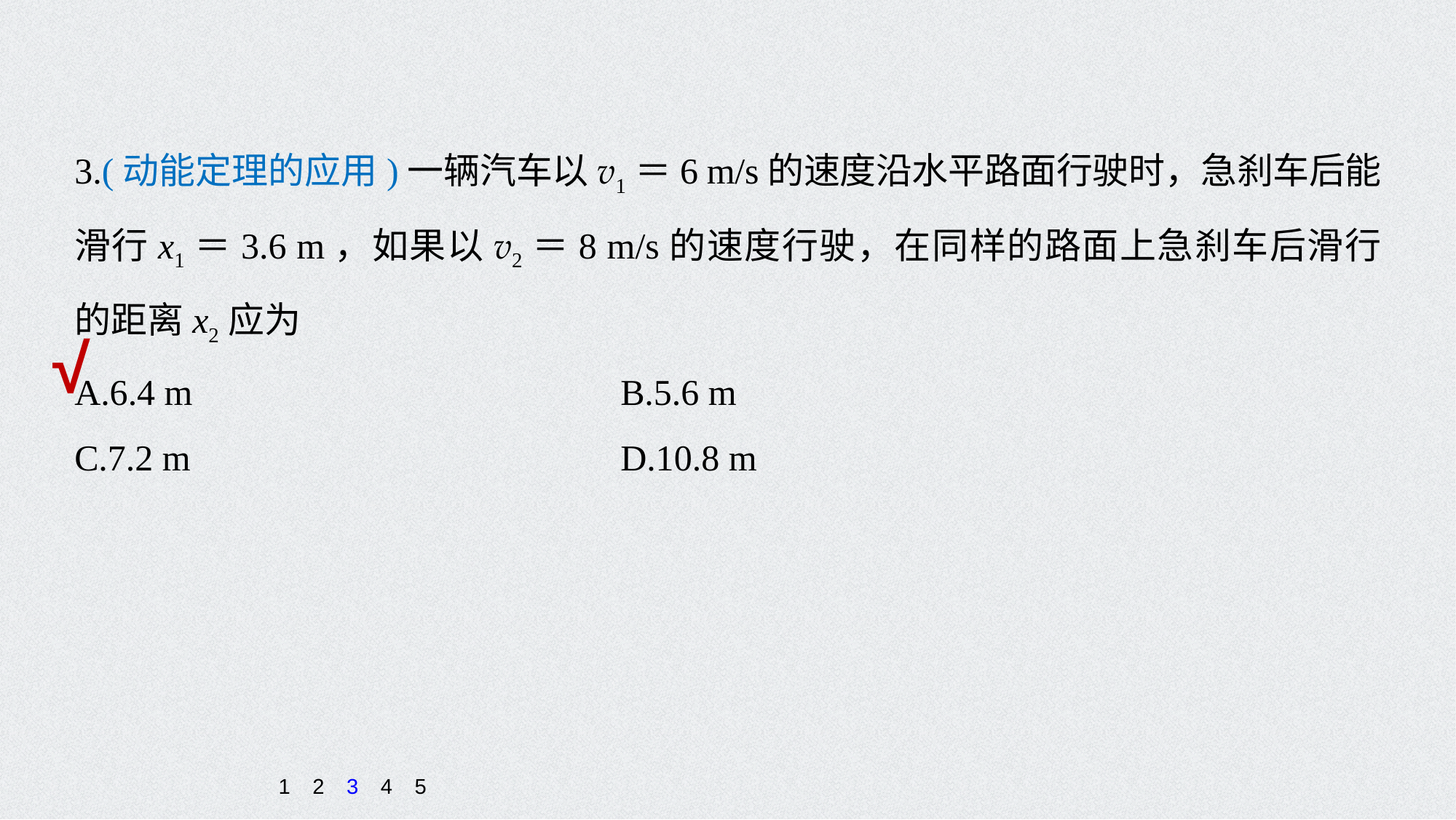

3.(动能定理的应用)一辆汽车以v1＝6 m/s的速度沿水平路面行驶时，急刹车后能滑行x1＝3.6 m，如果以v2＝8 m/s的速度行驶，在同样的路面上急刹车后滑行的距离x2应为
A.6.4 m  				B.5.6 m
C.7.2 m  				D.10.8 m
√
1
2
3
4
5